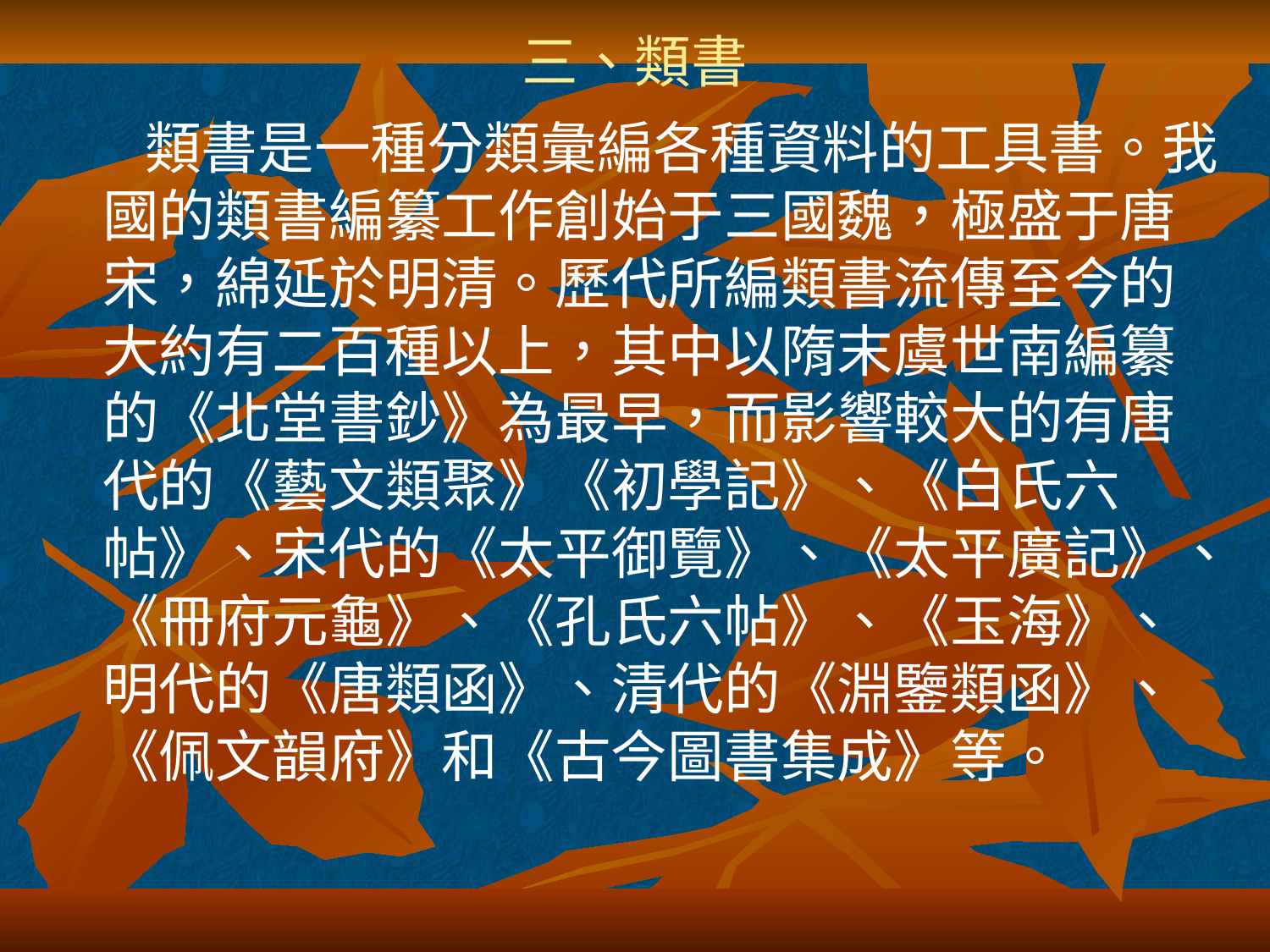

# 三、類書
      類書是一種分類彙編各種資料的工具書。我國的類書編纂工作創始于三國魏，極盛于唐宋，綿延於明清。歷代所編類書流傳至今的大約有二百種以上，其中以隋末虞世南編纂的《北堂書鈔》為最早，而影響較大的有唐代的《藝文類聚》《初學記》、《白氏六帖》、宋代的《太平御覽》、《太平廣記》、《冊府元龜》、《孔氏六帖》、《玉海》、明代的《唐類函》、清代的《淵鑒類函》、《佩文韻府》和《古今圖書集成》等。